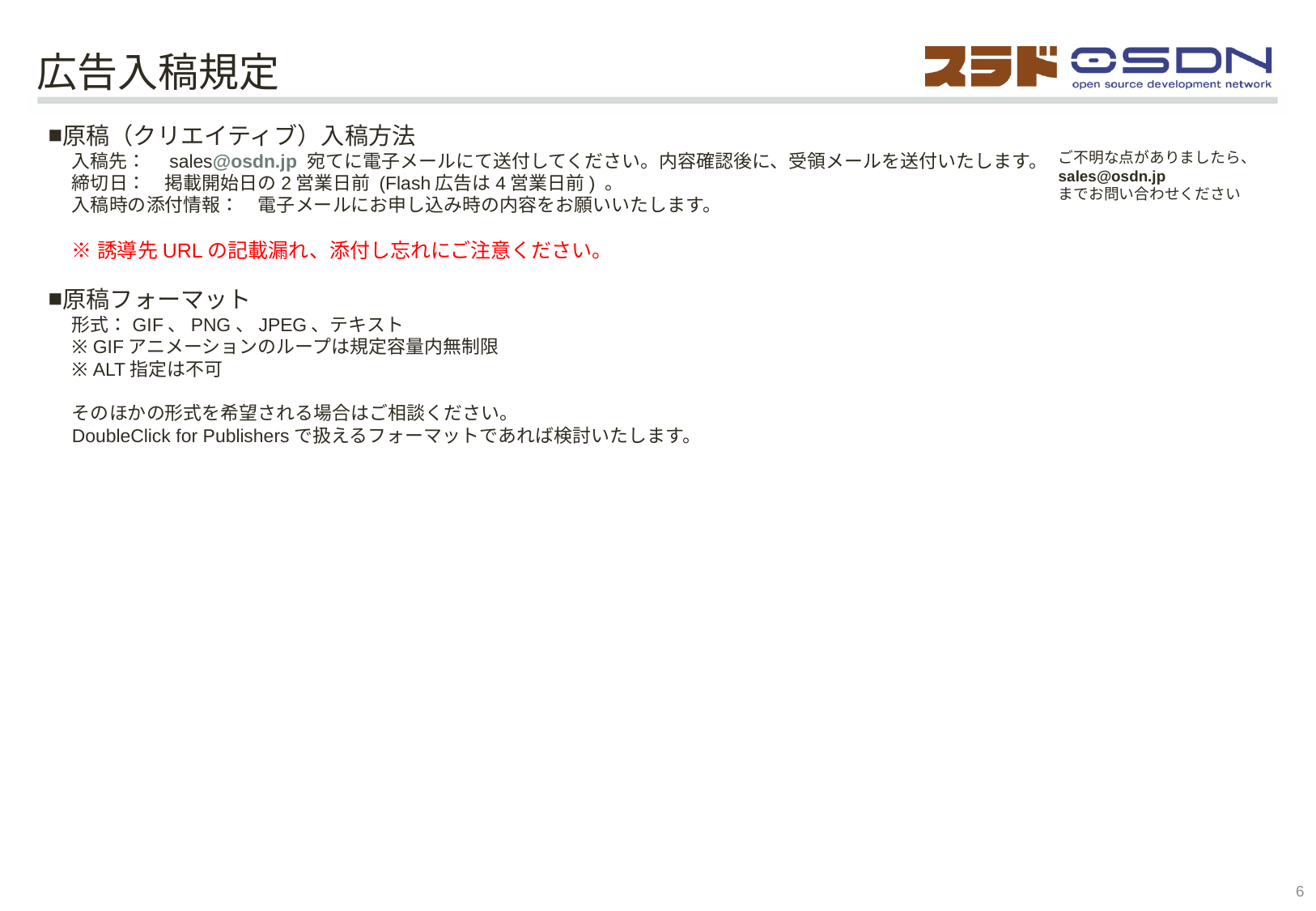

# 広告入稿規定
原稿（クリエイティブ）入稿方法
入稿先：　sales@osdn.jp 宛てに電子メールにて送付してください。内容確認後に、受領メールを送付いたします。
締切日：　掲載開始日の2営業日前 (Flash広告は4営業日前) 。
入稿時の添付情報：　電子メールにお申し込み時の内容をお願いいたします。

※誘導先URLの記載漏れ、添付し忘れにご注意ください。

原稿フォーマット
形式：GIF、PNG、JPEG、テキスト
※ GIFアニメーションのループは規定容量内無制限
※ ALT指定は不可

そのほかの形式を希望される場合はご相談ください。
DoubleClick for Publishersで扱えるフォーマットであれば検討いたします。

ご不明な点がありましたら、
sales@osdn.jp
までお問い合わせください
6